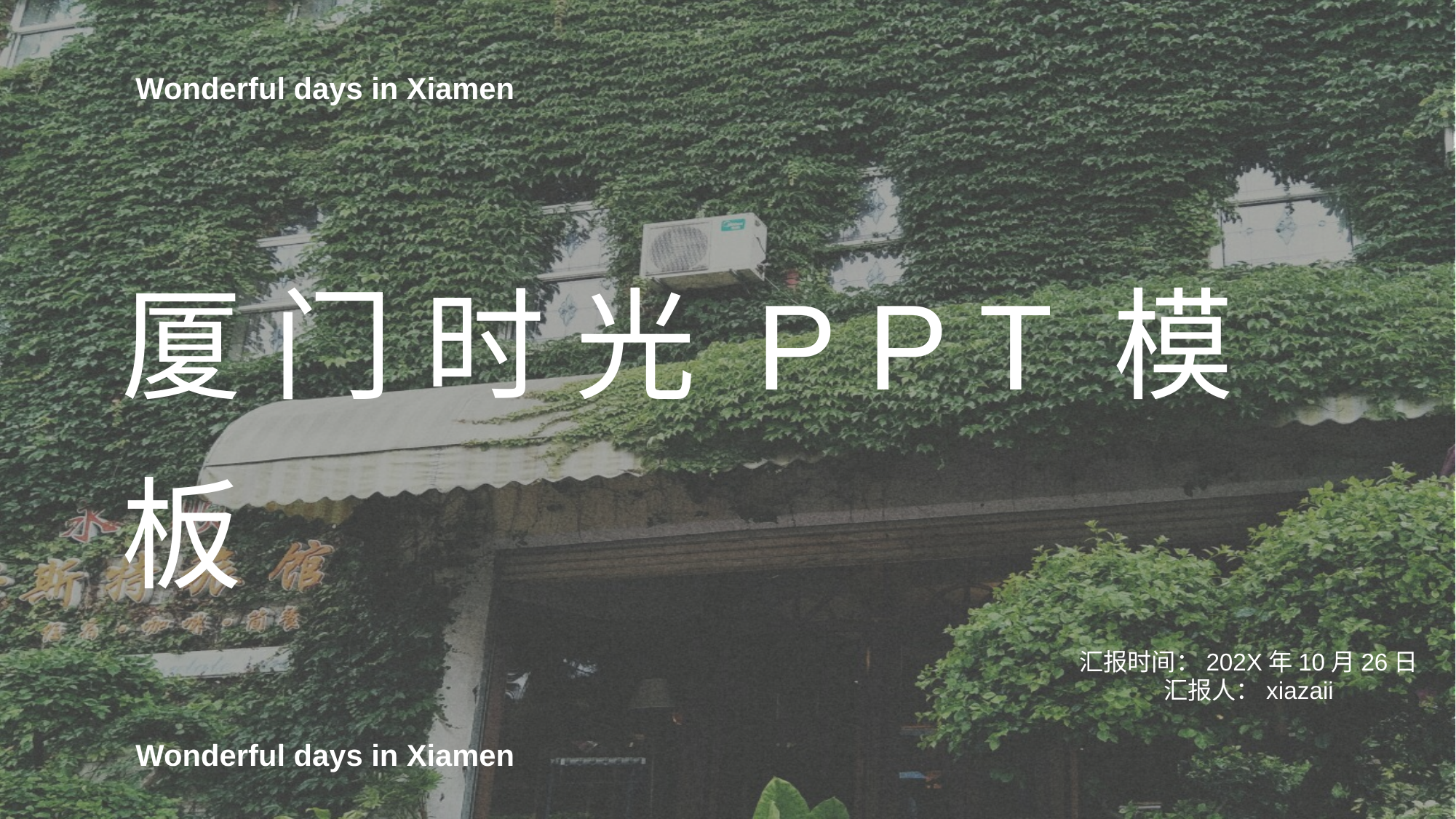

Wonderful days in Xiamen
厦门时光PPT模板
汇报时间：202X年10月26日
汇报人：xiazaii
Wonderful days in Xiamen